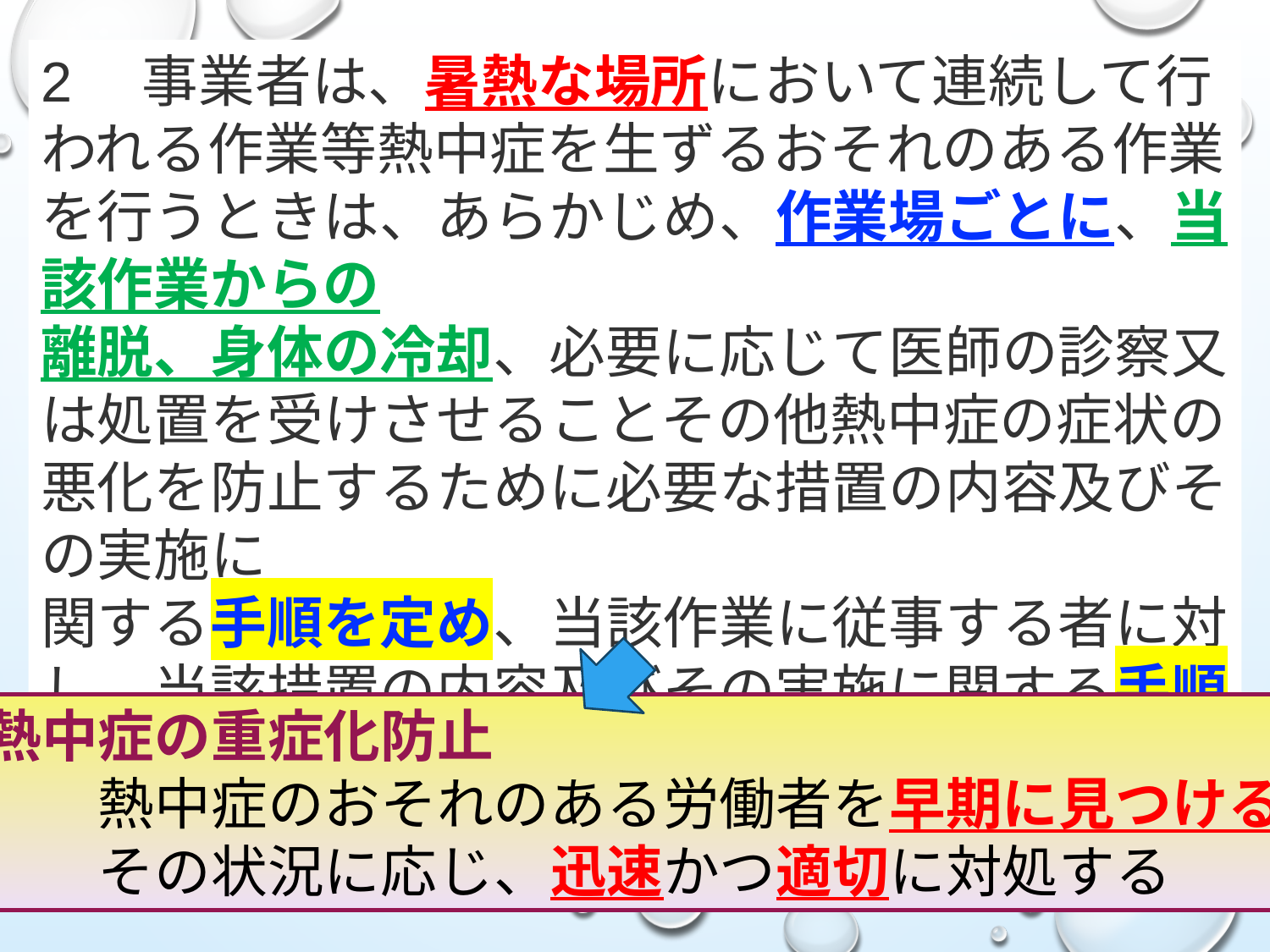

2　事業者は、暑熱な場所において連続して行われる作業等熱中症を生ずるおそれのある作業を行うときは、あらかじめ、作業場ごとに、当該作業からの
離脱、身体の冷却、必要に応じて医師の診察又は処置を受けさせることその他熱中症の症状の悪化を防止するために必要な措置の内容及びその実施に
関する手順を定め、当該作業に従事する者に対し、当該措置の内容及びその実施に関する手順を周知させなければならない。

熱中症の重症化防止
　　熱中症のおそれのある労働者を早期に見つける
　　その状況に応じ、迅速かつ適切に対処する